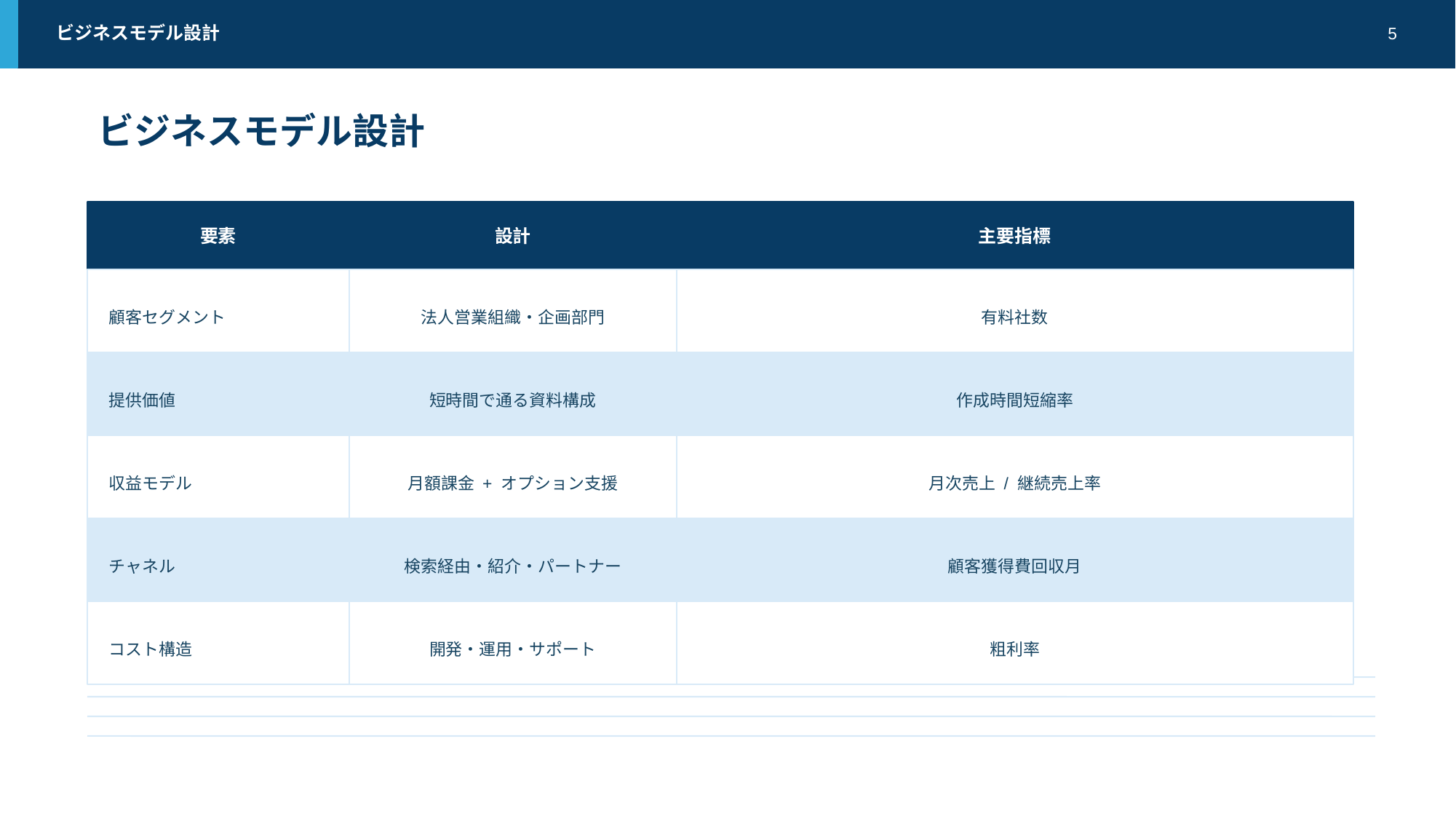

ビジネスモデル設計
5
ビジネスモデル設計

要素
設計
主要指標

顧客セグメント
法人営業組織・企画部門
有料社数

提供価値
短時間で通る資料構成
作成時間短縮率

収益モデル
月額課金 + オプション支援
月次売上 / 継続売上率

チャネル
検索経由・紹介・パートナー
顧客獲得費回収月

コスト構造
開発・運用・サポート
粗利率